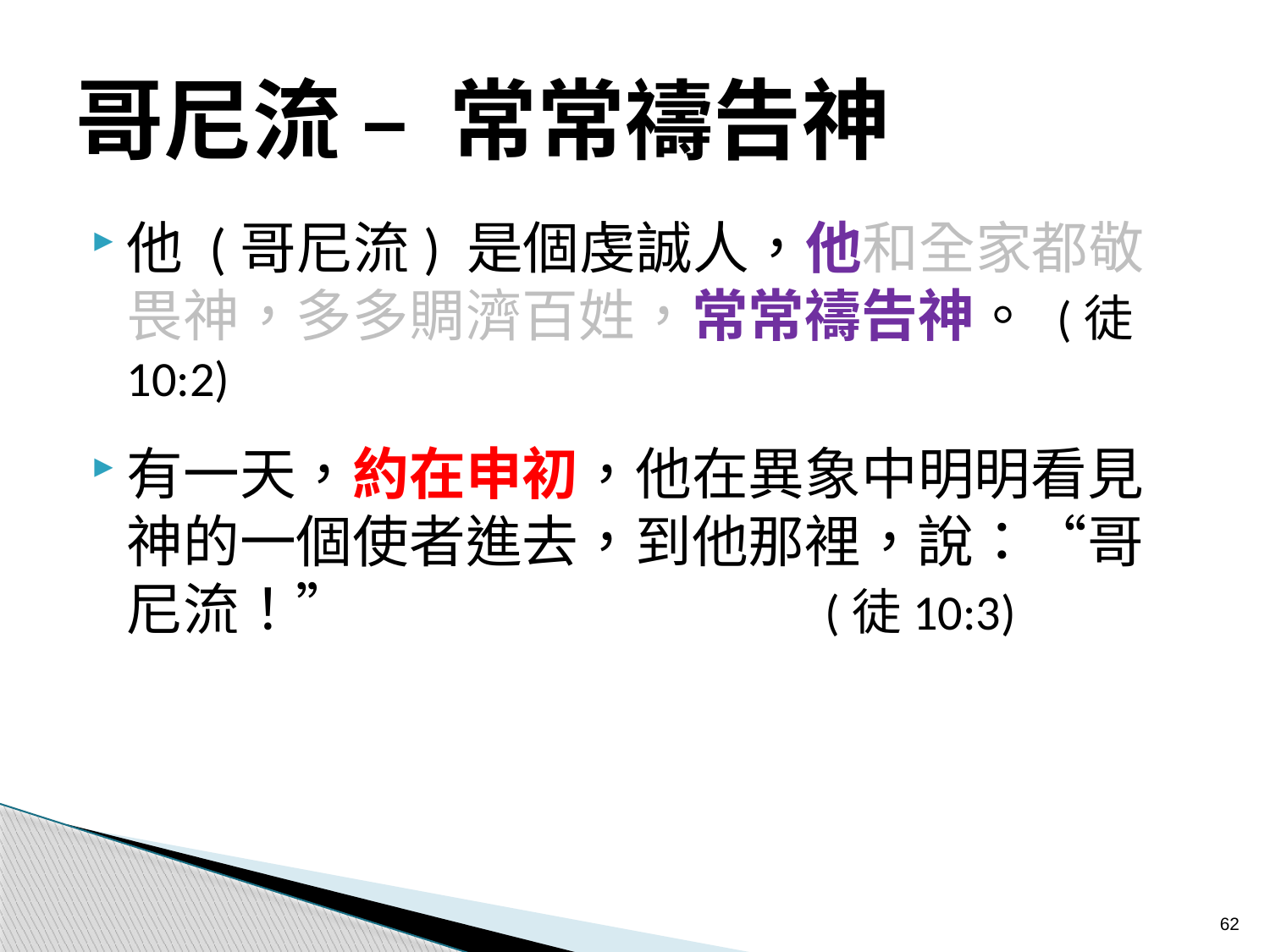

# 哥尼流 –  常常禱告神
他 (哥尼流) 是個虔誠人，他和全家都敬畏神，多多賙濟百姓，常常禱告神。 (徒10:2)
有一天，約在申初，他在異象中明明看見神的一個使者進去，到他那裡，說：“哥尼流！” 		(徒10:3)

62